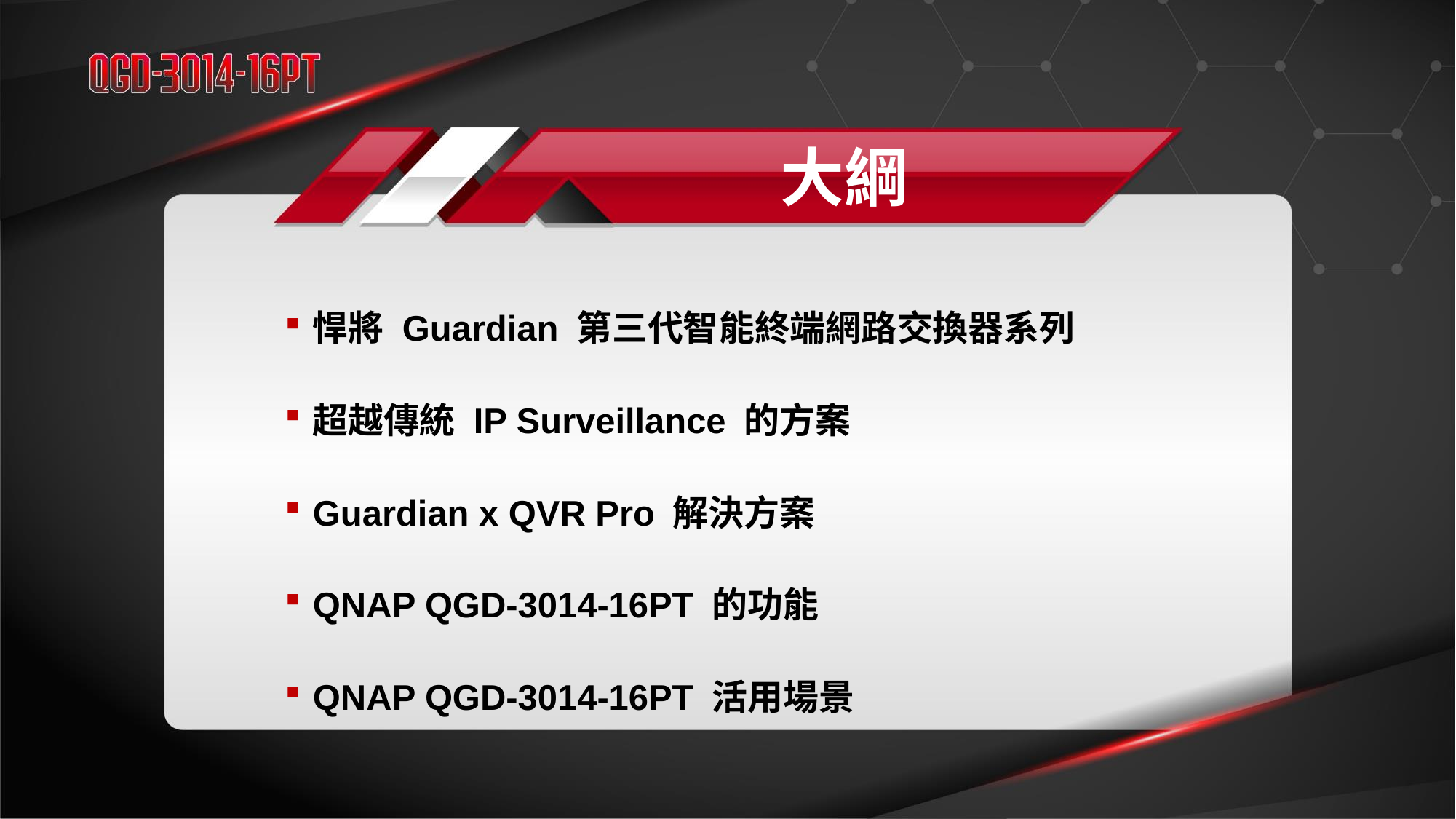

# 大綱
悍將 Guardian 第三代智能終端網路交換器系列
超越傳統 IP Surveillance 的方案
Guardian x QVR Pro 解決方案
QNAP QGD-3014-16PT 的功能
QNAP QGD-3014-16PT 活用場景